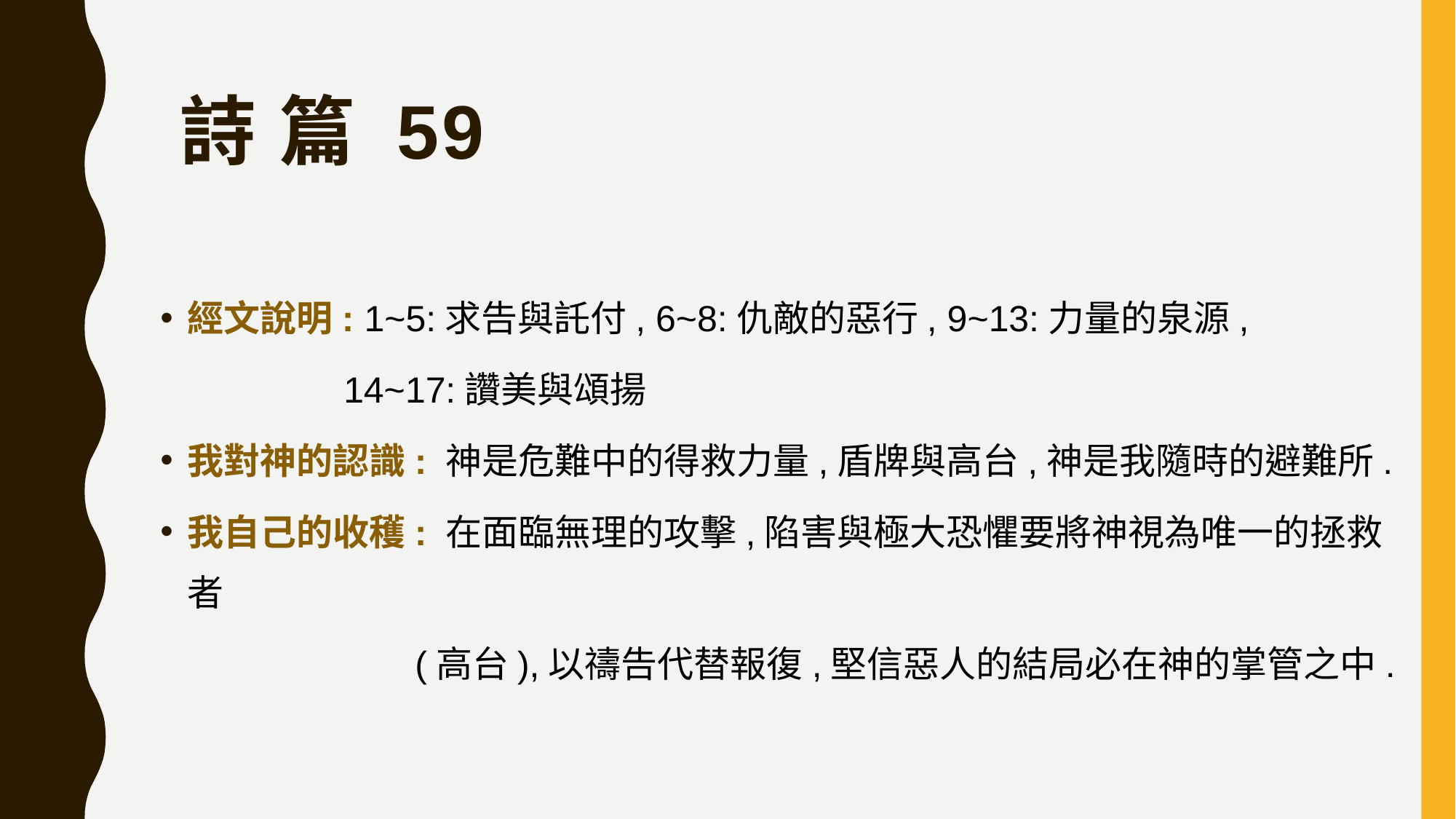

# 詩 篇 59
經文說明: 1~5:求告與託付, 6~8:仇敵的惡行, 9~13:力量的泉源,
                  14~17:讚美與頌揚
我對神的認識: 神是危難中的得救力量,盾牌與高台,神是我隨時的避難所.
我自己的收穫: 在面臨無理的攻擊,陷害與極大恐懼要將神視為唯一的拯救者
                         (高台),以禱告代替報復,堅信惡人的結局必在神的掌管之中.